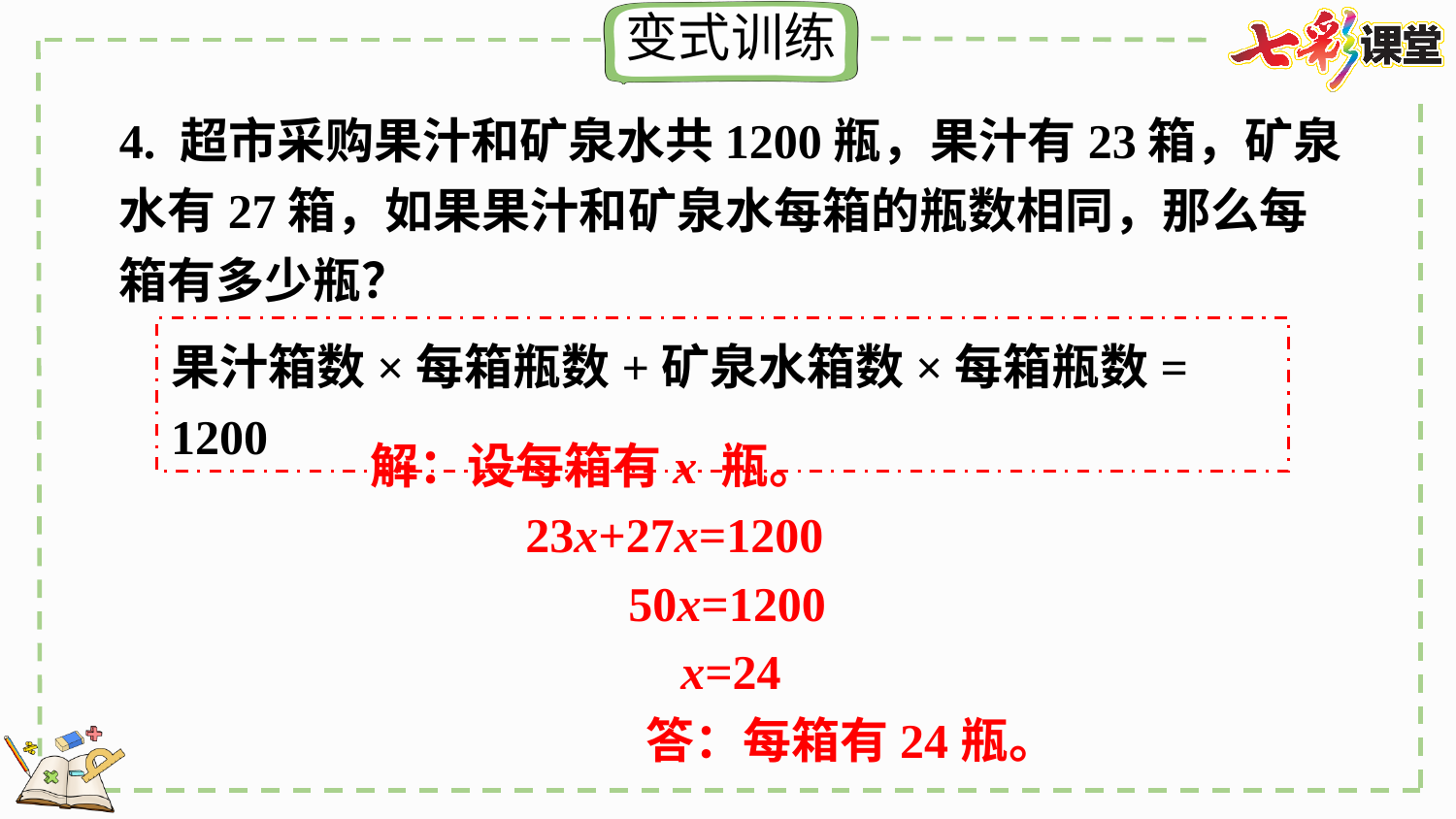

4. 超市采购果汁和矿泉水共1200瓶，果汁有23箱，矿泉水有27箱，如果果汁和矿泉水每箱的瓶数相同，那么每箱有多少瓶？
果汁箱数×每箱瓶数+矿泉水箱数×每箱瓶数= 1200
解：设每箱有x 瓶。
23x+27x=1200
50x=1200
x=24
答：每箱有24瓶。